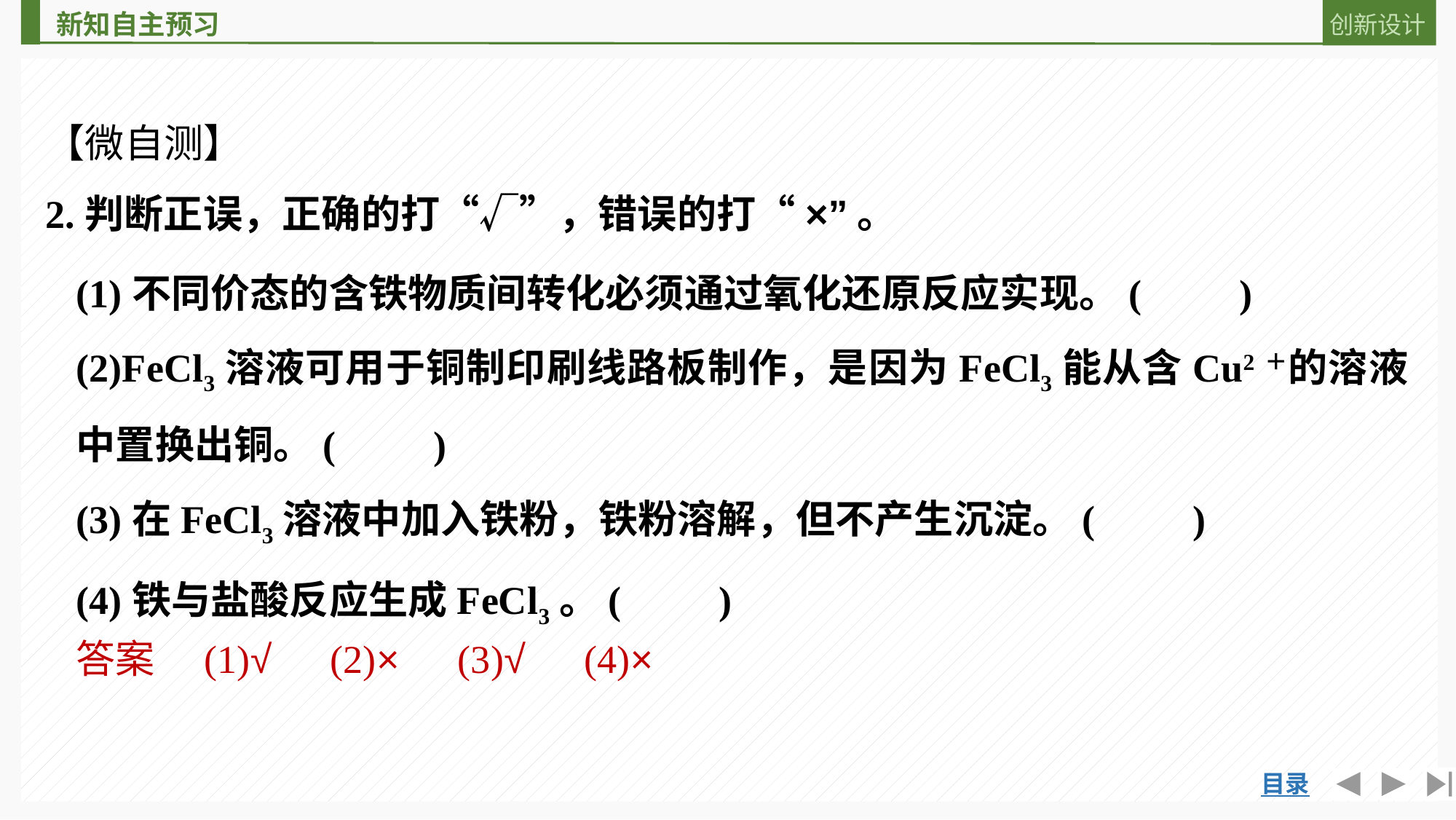

【微自测】
2.判断正误，正确的打“√”，错误的打“×”。
(1)不同价态的含铁物质间转化必须通过氧化还原反应实现。(　　)
(2)FeCl3溶液可用于铜制印刷线路板制作，是因为FeCl3能从含Cu2＋的溶液中置换出铜。(　　)
(3)在FeCl3溶液中加入铁粉，铁粉溶解，但不产生沉淀。(　　)
(4)铁与盐酸反应生成FeCl3。(　　)
答案　(1)√　(2)×　(3)√　(4)×